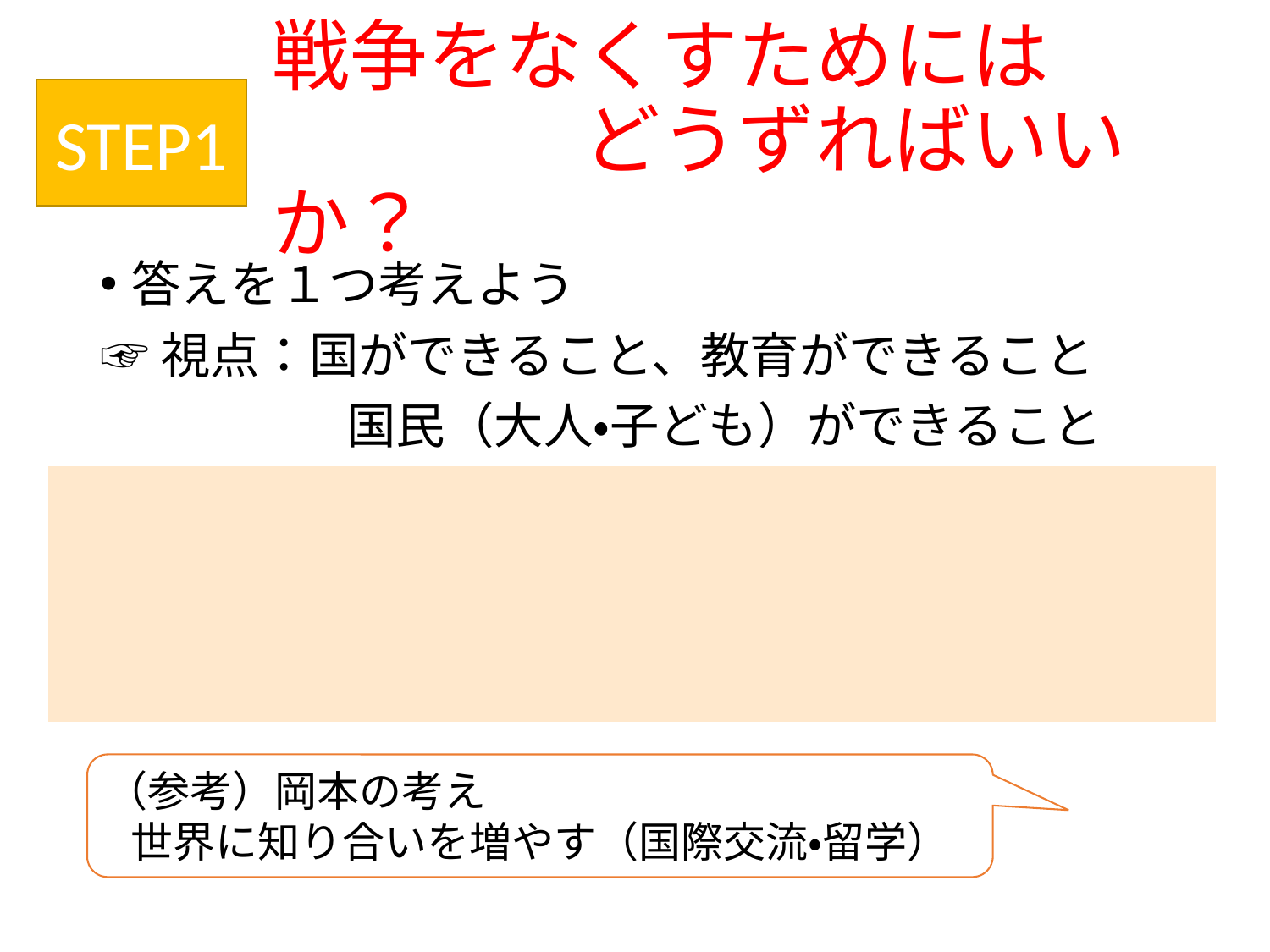

# 戦争をなくすためには 　　　　どうずればいいか？
STEP1
答えを１つ考えよう
☞視点：国ができること、教育ができること
　　　　　国民（大人・子ども）ができること
|  |
| --- |
（参考）岡本の考え
世界に知り合いを増やす（国際交流・留学）